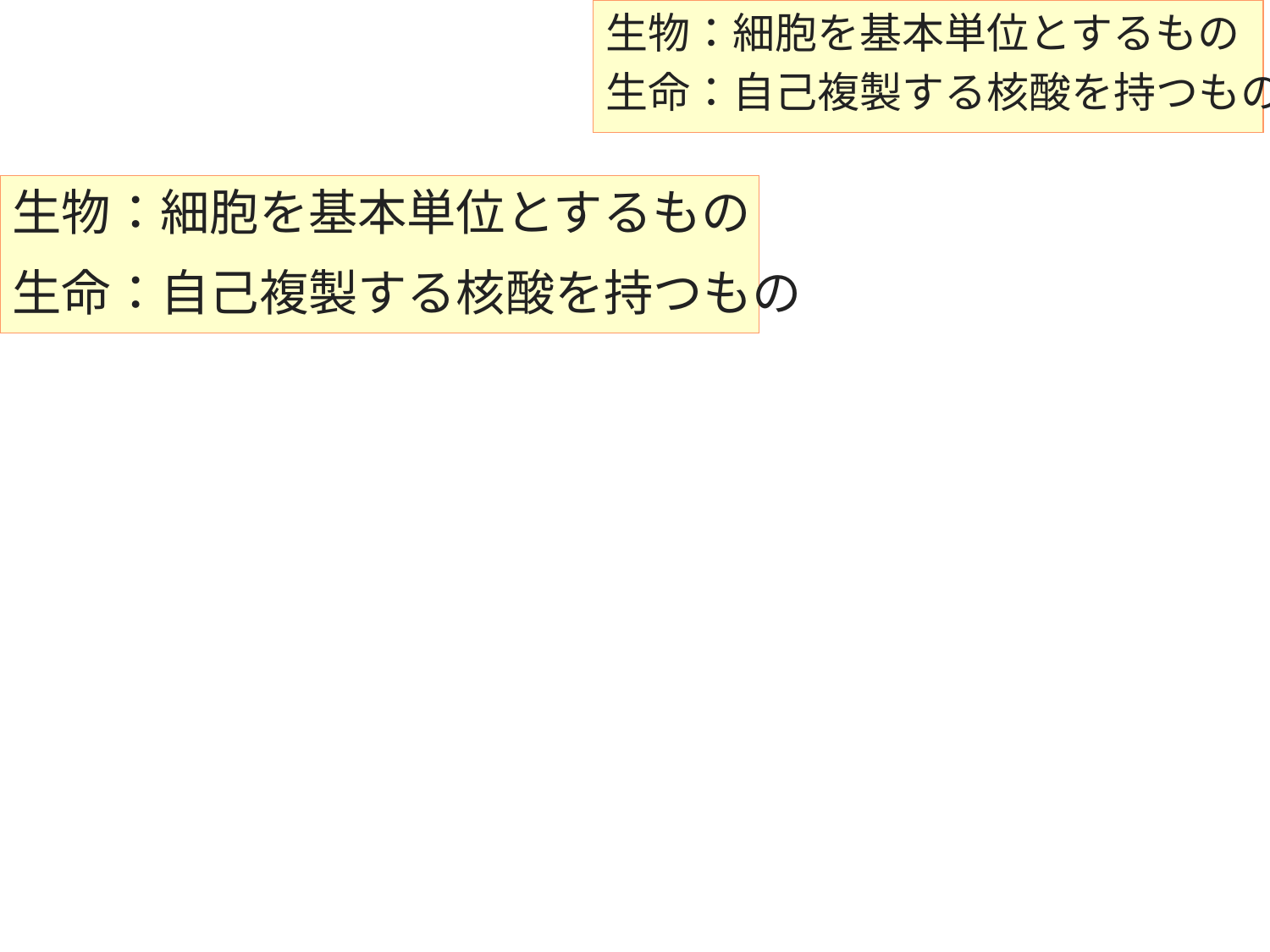

生物：細胞を基本単位とするもの
生命：自己複製する核酸を持つもの
生物：細胞を基本単位とするもの

生命：自己複製する核酸を持つもの